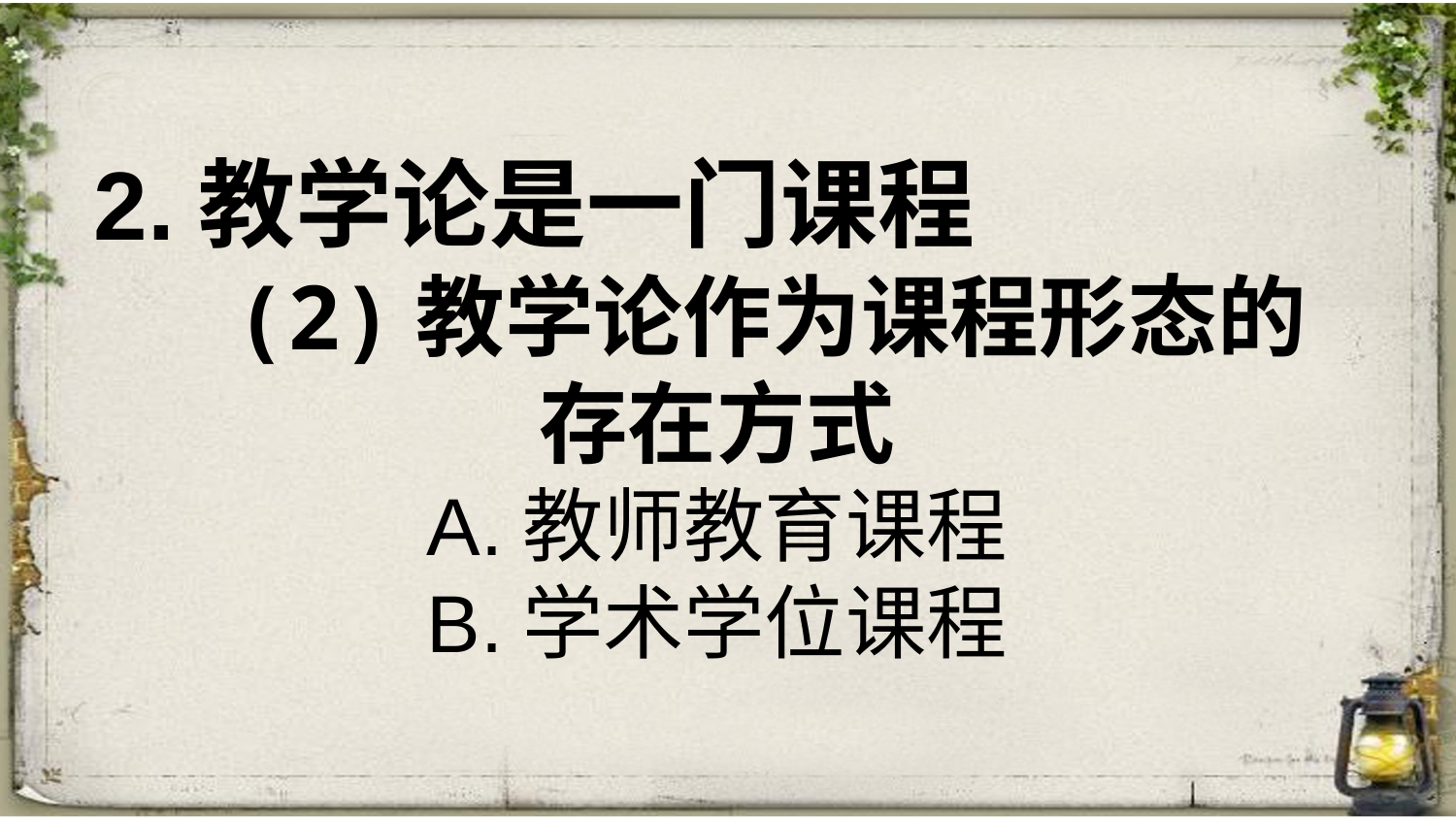

2.教学论是一门课程
  (2)教学论作为课程形态的存在方式
A.教师教育课程
B.学术学位课程